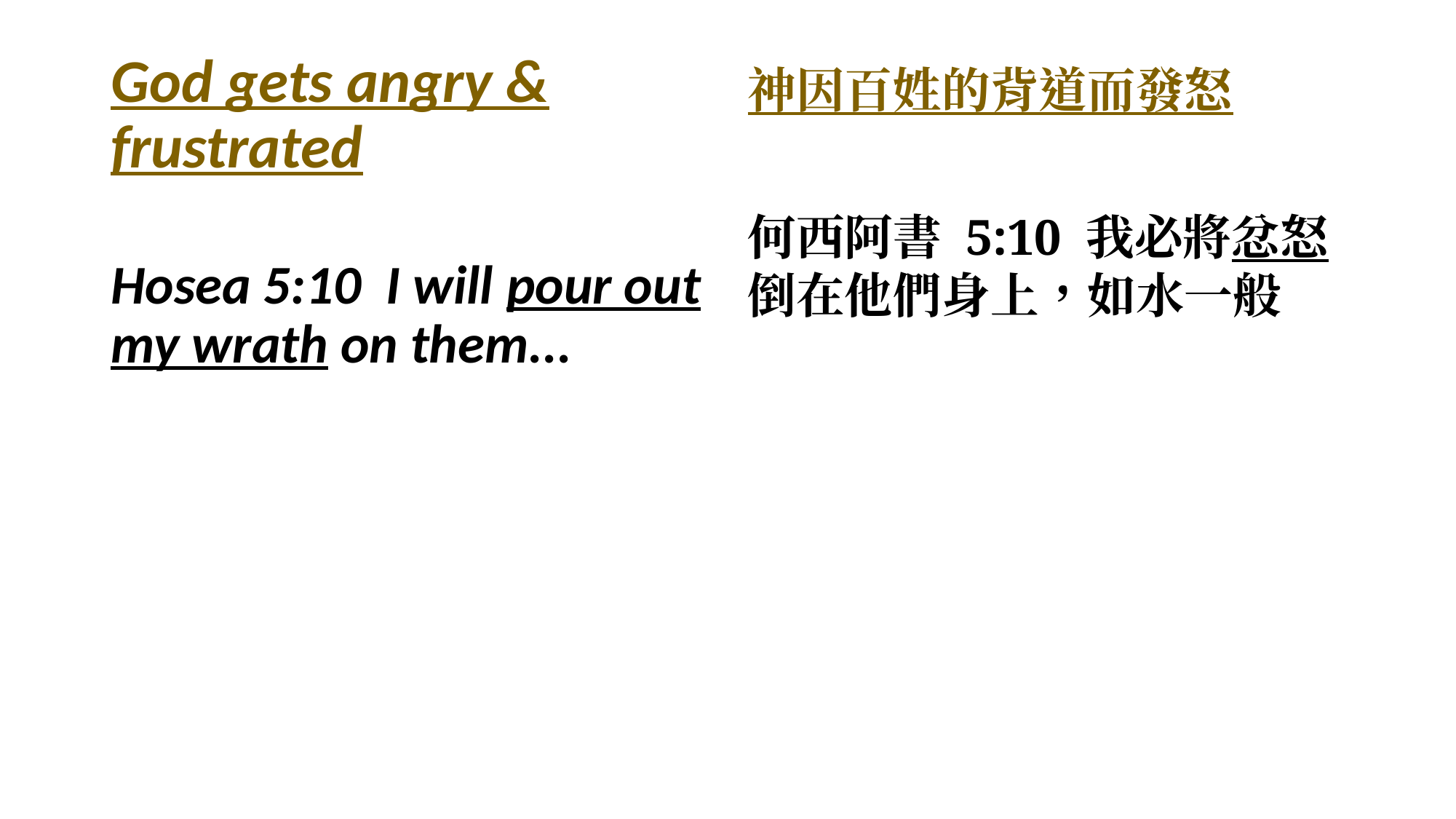

God gets angry & frustrated

Hosea 5:10  I will pour out my wrath on them...

神因百姓的背道而發怒

何西阿書 5:10 我必將忿怒倒在他們身上，如水一般